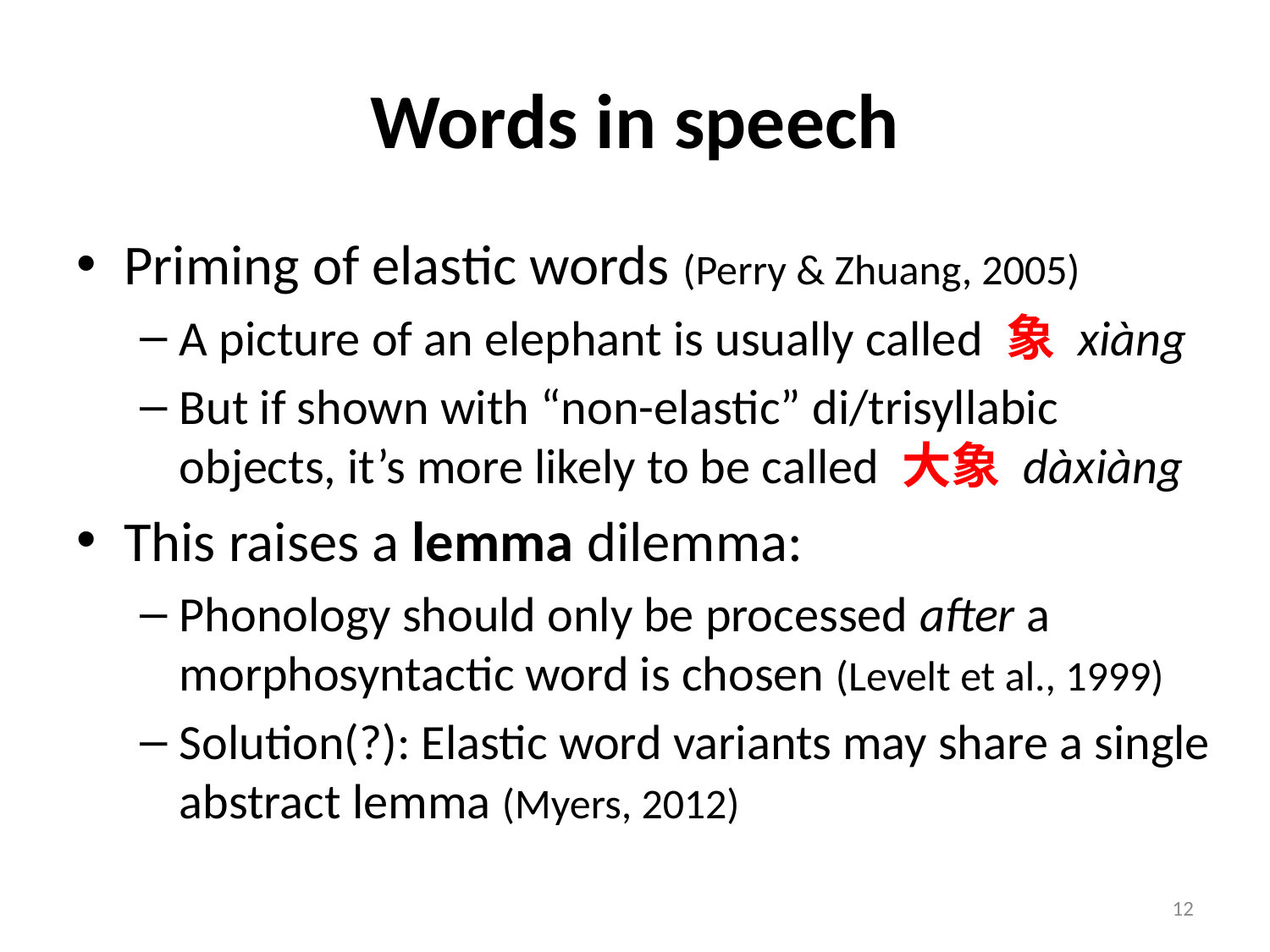

# Words in speech
Priming of elastic words (Perry & Zhuang, 2005)
A picture of an elephant is usually called 象 xiàng
But if shown with “non-elastic” di/trisyllabic objects, it’s more likely to be called 大象 dàxiàng
This raises a lemma dilemma:
Phonology should only be processed after a morphosyntactic word is chosen (Levelt et al., 1999)
Solution(?): Elastic word variants may share a single abstract lemma (Myers, 2012)
12